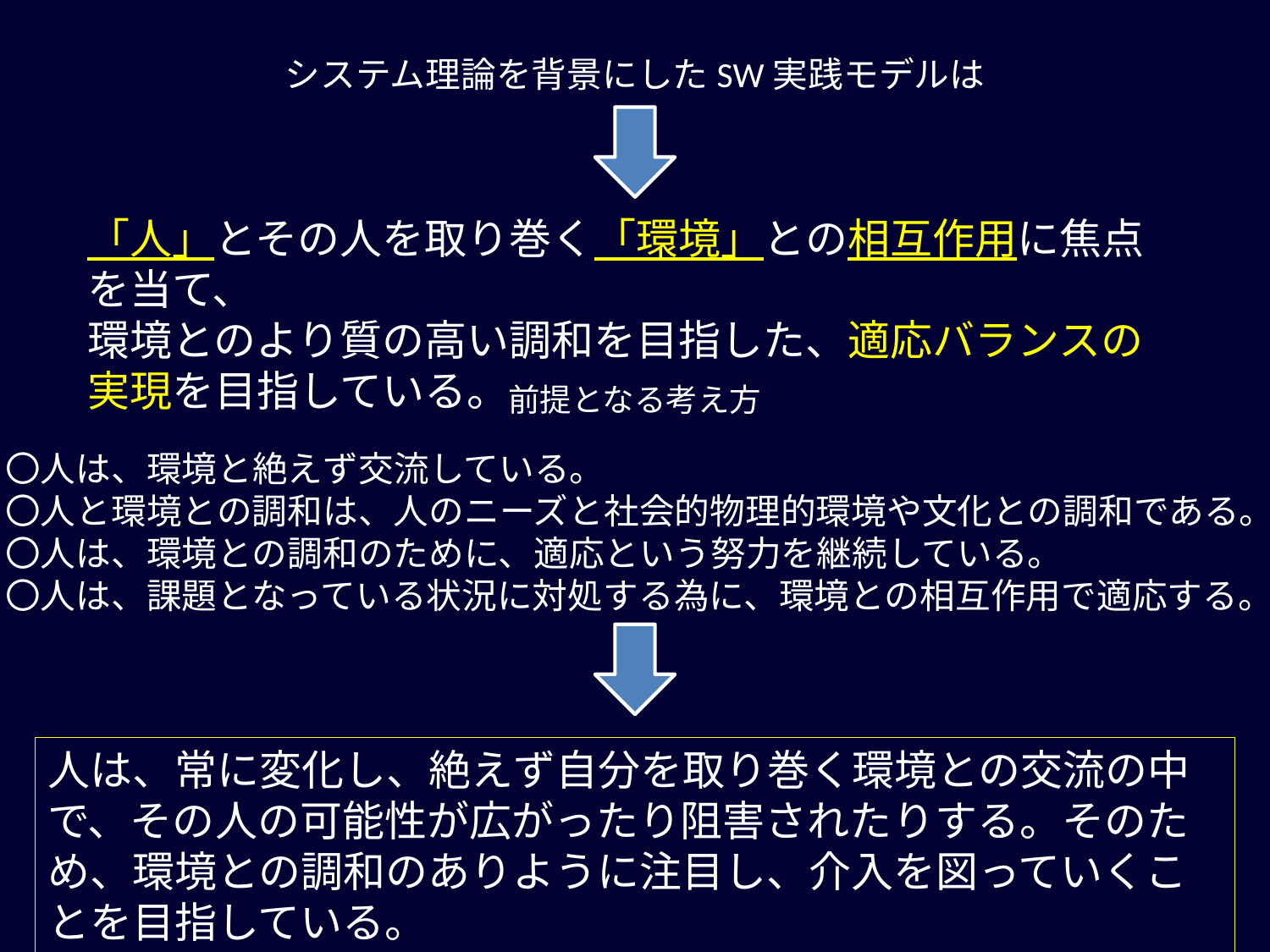

システム理論を背景にしたSW実践モデルは

「人」とその人を取り巻く「環境」との相互作用に焦点を当て、
環境とのより質の高い調和を目指した、適応バランスの実現を目指している。
前提となる考え方
〇人は、環境と絶えず交流している。
〇人と環境との調和は、人のニーズと社会的物理的環境や文化との調和である。
〇人は、環境との調和のために、適応という努力を継続している。
〇人は、課題となっている状況に対処する為に、環境との相互作用で適応する。

人は、常に変化し、絶えず自分を取り巻く環境との交流の中で、その人の可能性が広がったり阻害されたりする。そのため、環境との調和のありように注目し、介入を図っていくことを目指している。